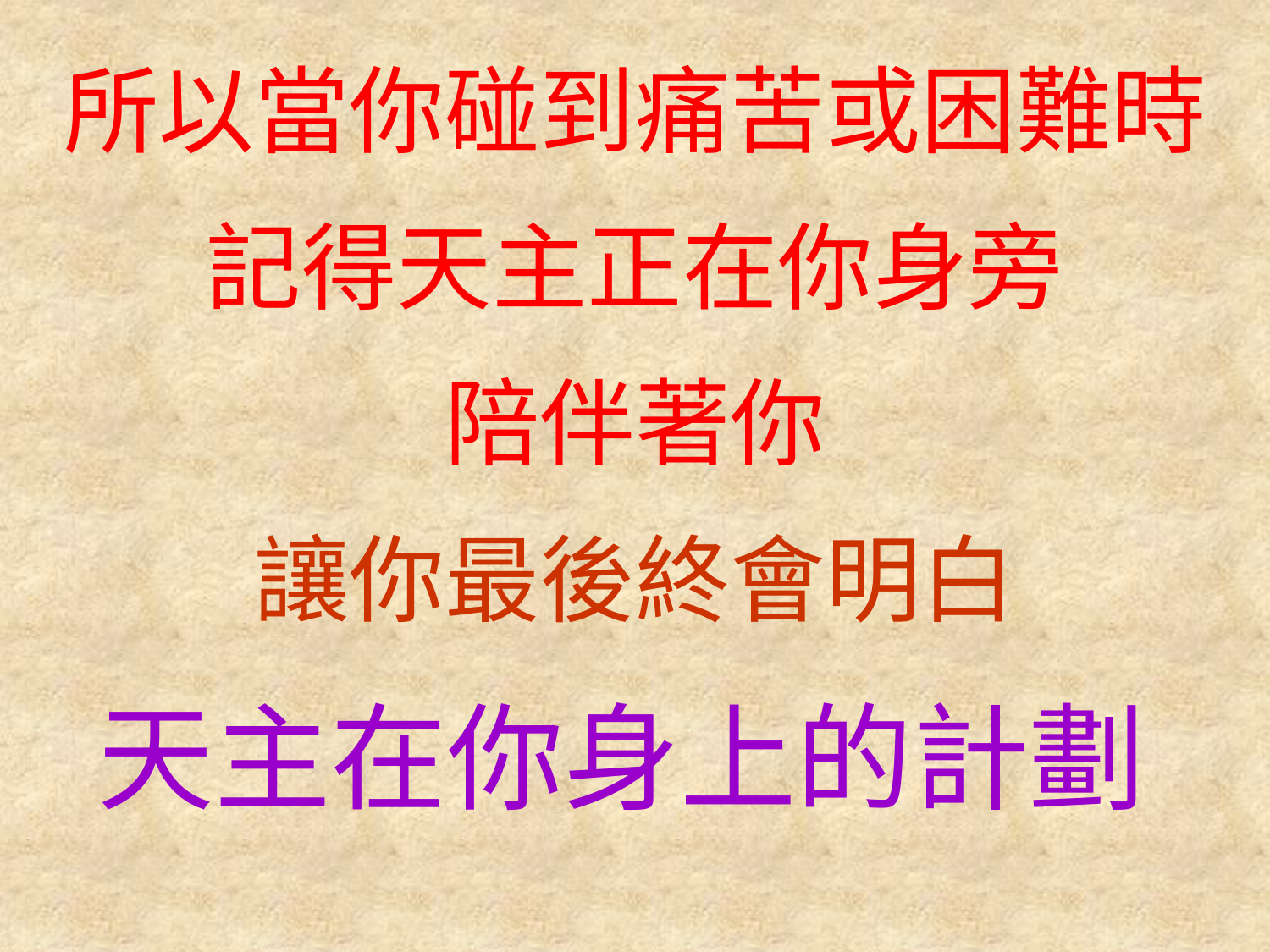

所以當你碰到痛苦或困難時
記得天主正在你身旁
陪伴著你
讓你最後終會明白
天主在你身上的計劃